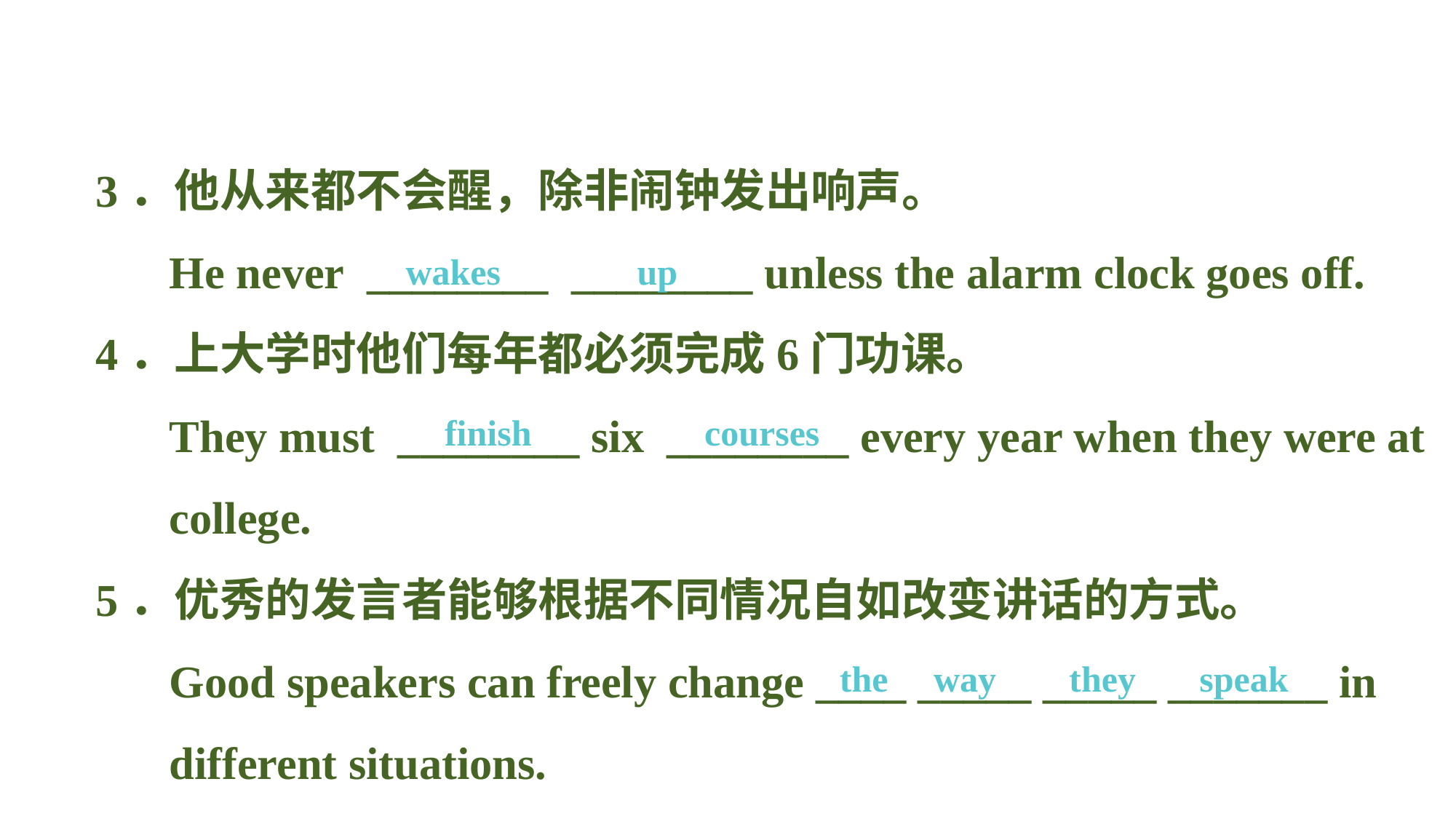

3．他从来都不会醒，除非闹钟发出响声。
He never  ________  ________ unless the alarm clock goes off.
4．上大学时他们每年都必须完成6门功课。
They must  ________ six  ________ every year when they were at college.
5．优秀的发言者能够根据不同情况自如改变讲话的方式。
Good speakers can freely change ____ _____ _____ _______ in different situations.
wakes               up
finish                   courses
the     way        they       speak